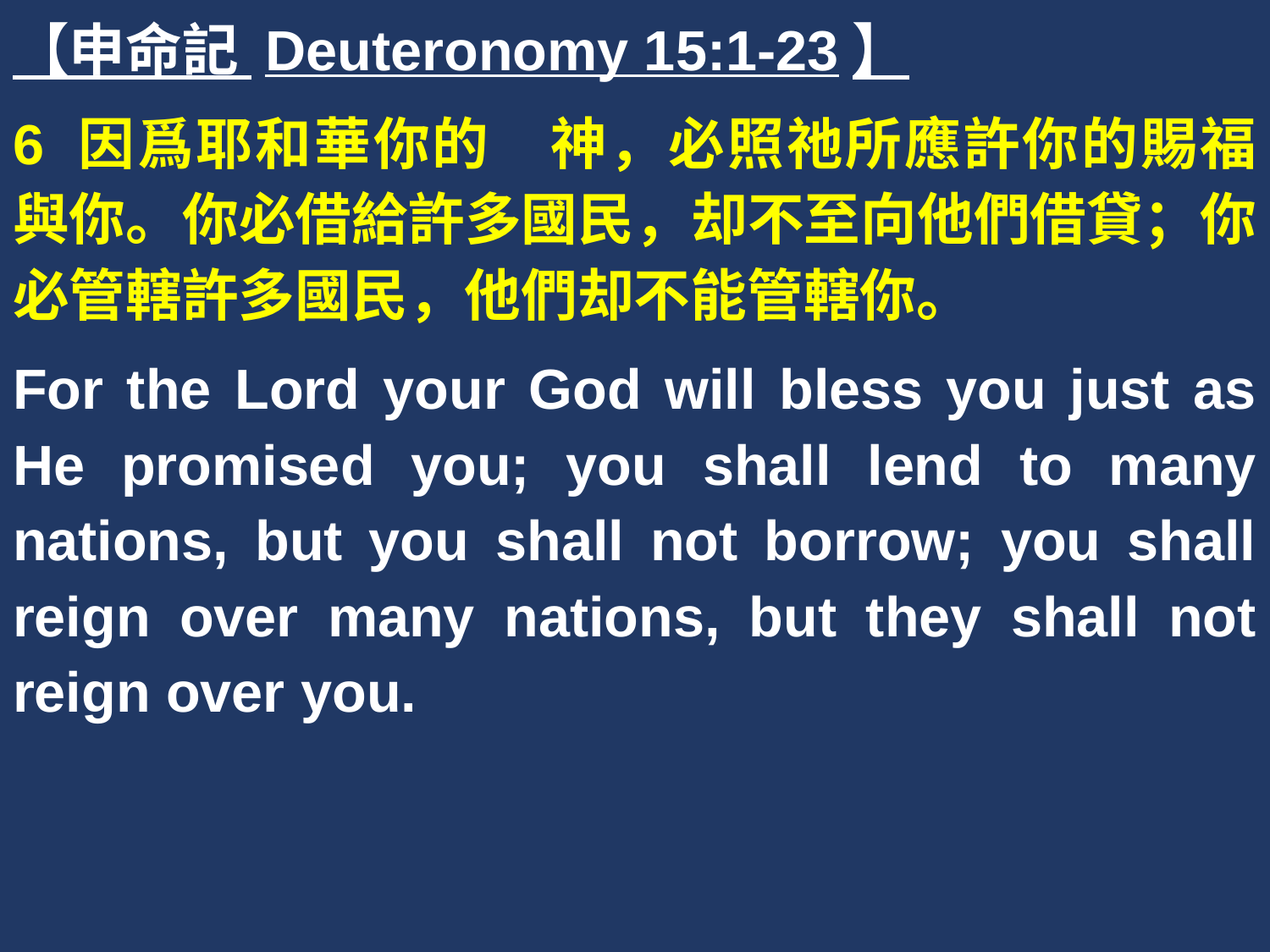

【申命記 Deuteronomy 15:1-23】
6 因爲耶和華你的　神，必照祂所應許你的賜福與你。你必借給許多國民，却不至向他們借貸；你必管轄許多國民，他們却不能管轄你。
For the Lord your God will bless you just as He promised you; you shall lend to many nations, but you shall not borrow; you shall reign over many nations, but they shall not reign over you.